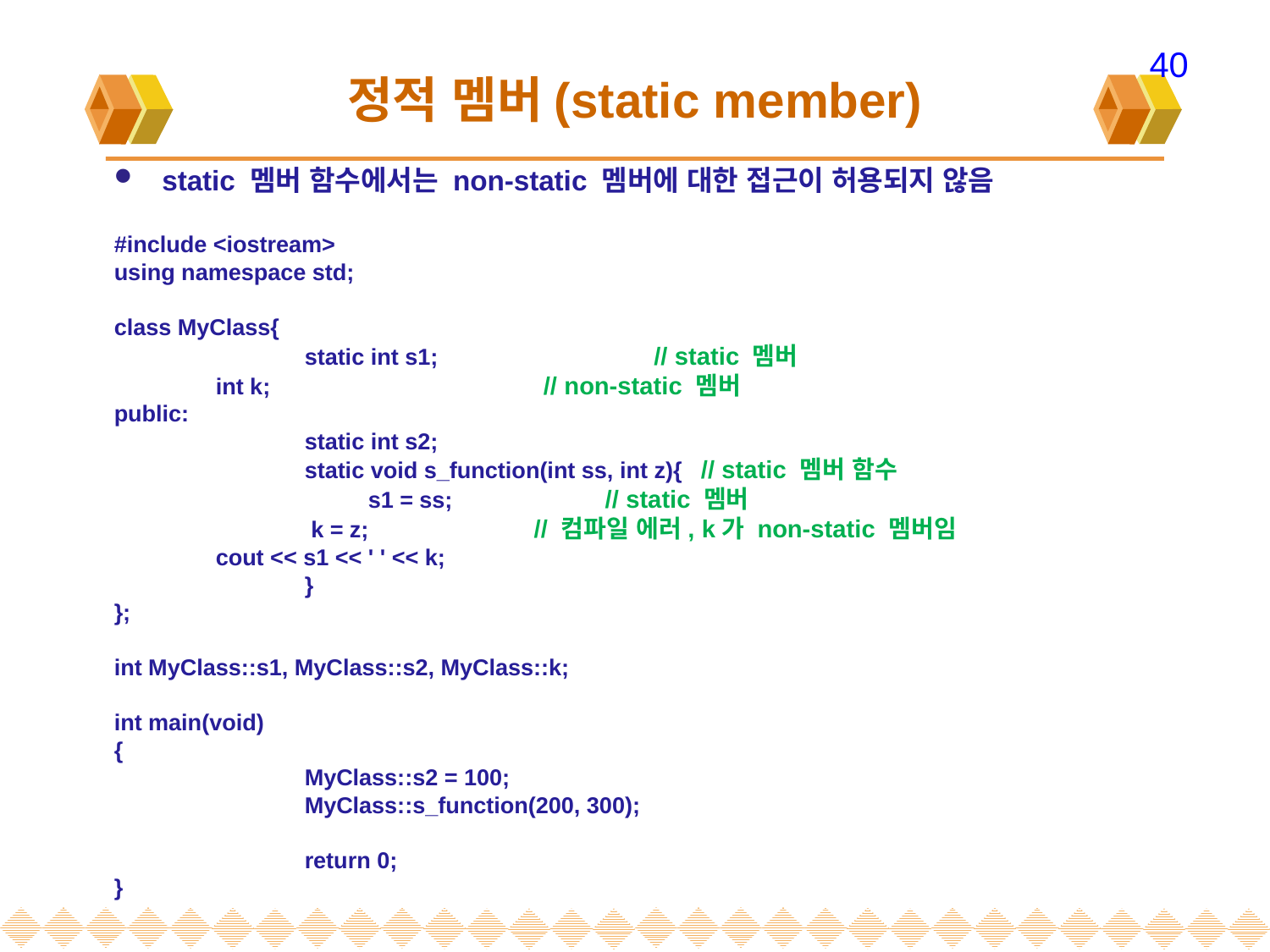

40
# 정적 멤버(static member)
static 멤버 함수에서는 non-static 멤버에 대한 접근이 허용되지 않음

#include <iostream>
using namespace std;

class MyClass{
	static int s1;                                  // static 멤버
                int k;                                           // non-static 멤버
public:
	static int s2;
	static void s_function(int ss, int z){   // static 멤버 함수
		s1 = ss;                        // static 멤버
                               k = z;                          // 컴파일 에러, k가 non-static 멤버임
                cout << s1 << ' ' << k;
	}
};

int MyClass::s1, MyClass::s2, MyClass::k;

int main(void)
{
	MyClass::s2 = 100;
	MyClass::s_function(200, 300);

	return 0;
}